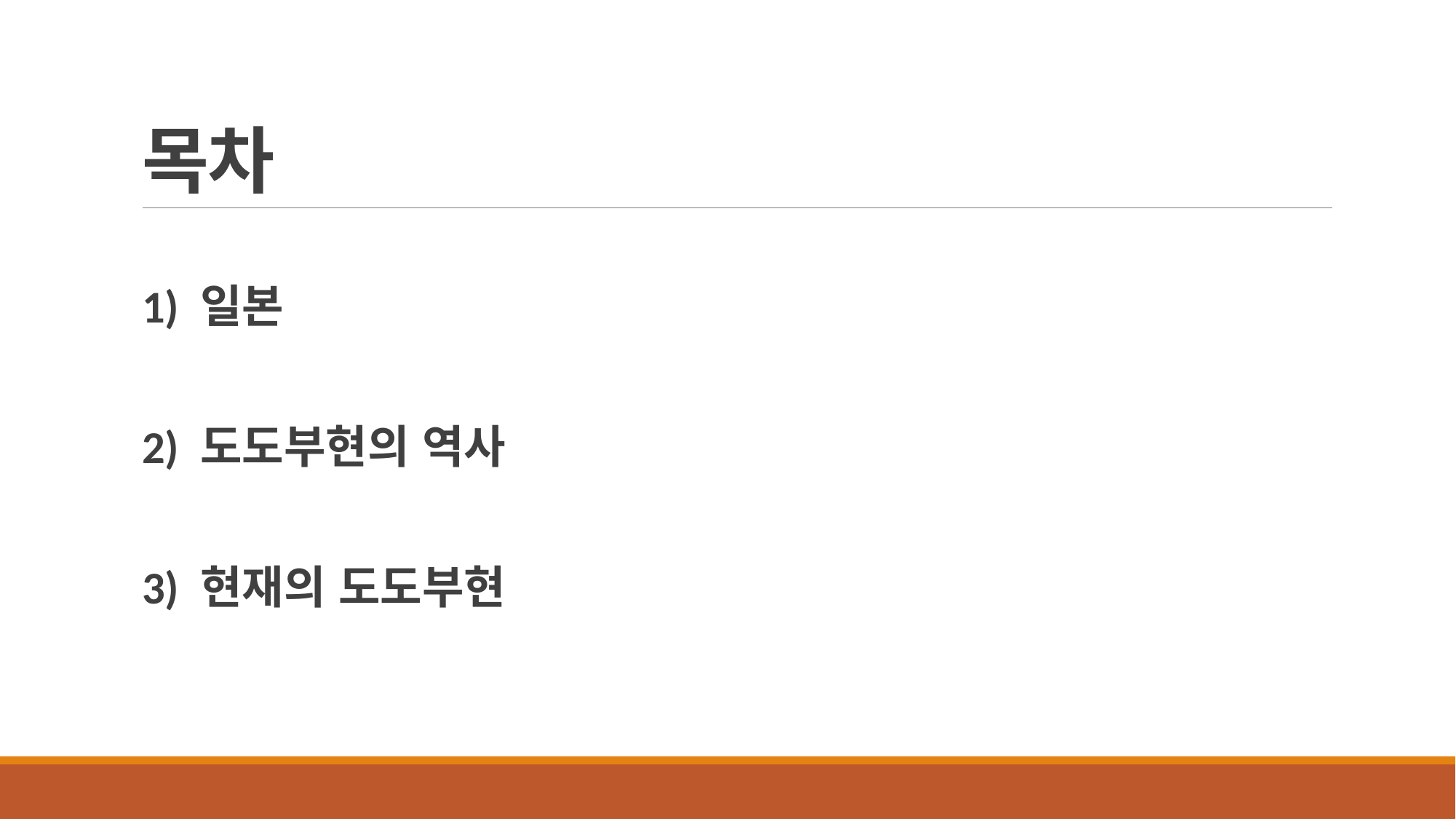

# 목차

1) 일본

2) 도도부현의 역사

3) 현재의 도도부현